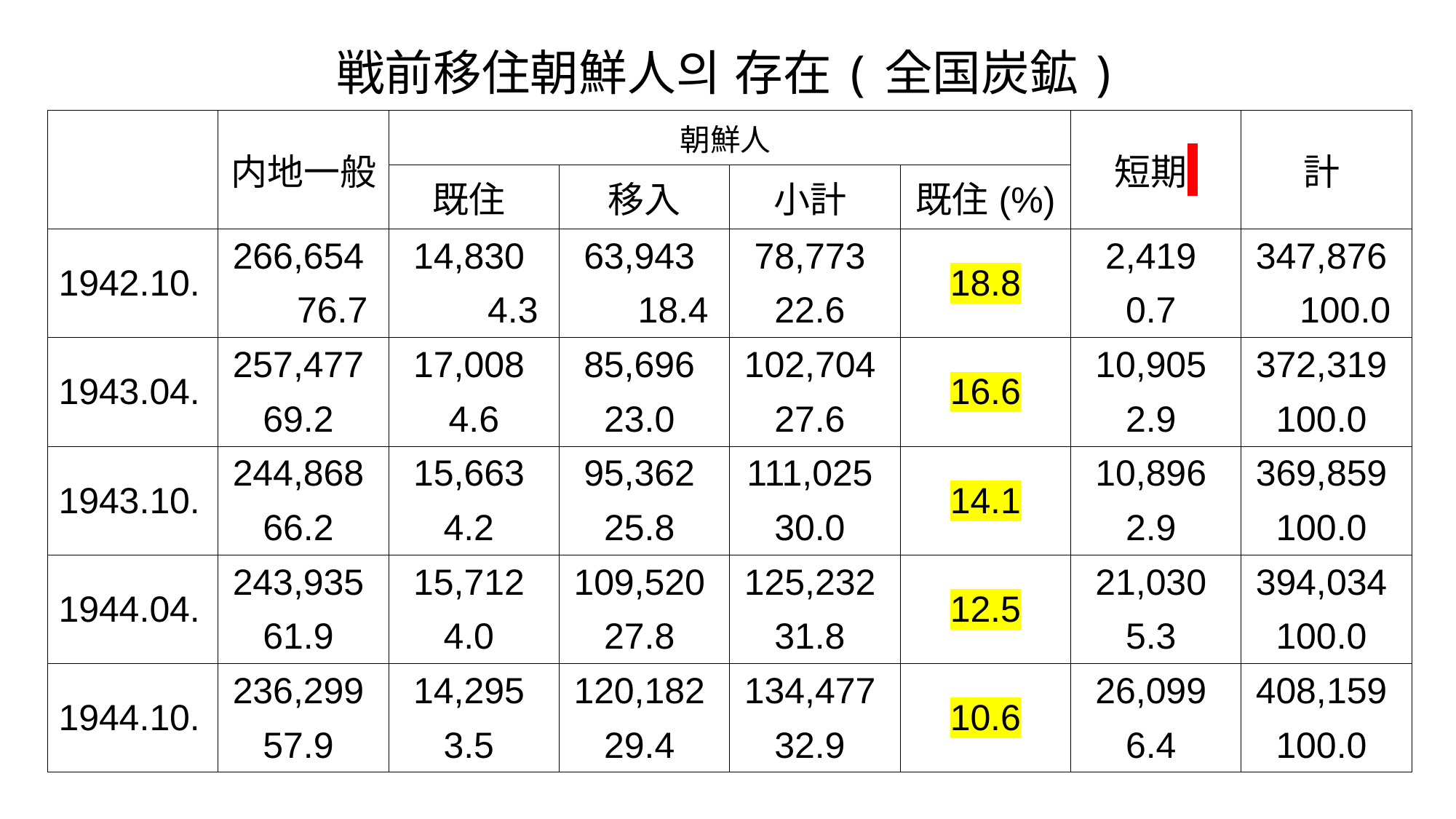

# 戦前移住朝鮮人의 存在(全国炭鉱)
|  | 内地一般 | 朝鮮人 |  |  |  | 短期 | 計 |
| --- | --- | --- | --- | --- | --- | --- | --- |
|  |  | 既住 | 移入 | 小計 | 既住(%) |  |  |
| 1942.10. | 266,654 | 14,830 | 63,943 | 78,773 | 18.8 | 2,419 | 347,876 |
|  | 76.7 | 4.3 | 18.4 | 22.6 |  | 0.7 | 100.0 |
| 1943.04. | 257,477 | 17,008 | 85,696 | 102,704 | 16.6 | 10,905 | 372,319 |
|  | 69.2 | 4.6 | 23.0 | 27.6 |  | 2.9 | 100.0 |
| 1943.10. | 244,868 | 15,663 | 95,362 | 111,025 | 14.1 | 10,896 | 369,859 |
|  | 66.2 | 4.2 | 25.8 | 30.0 |  | 2.9 | 100.0 |
| 1944.04. | 243,935 | 15,712 | 109,520 | 125,232 | 12.5 | 21,030 | 394,034 |
|  | 61.9 | 4.0 | 27.8 | 31.8 |  | 5.3 | 100.0 |
| 1944.10. | 236,299 | 14,295 | 120,182 | 134,477 | 10.6 | 26,099 | 408,159 |
|  | 57.9 | 3.5 | 29.4 | 32.9 |  | 6.4 | 100.0 |